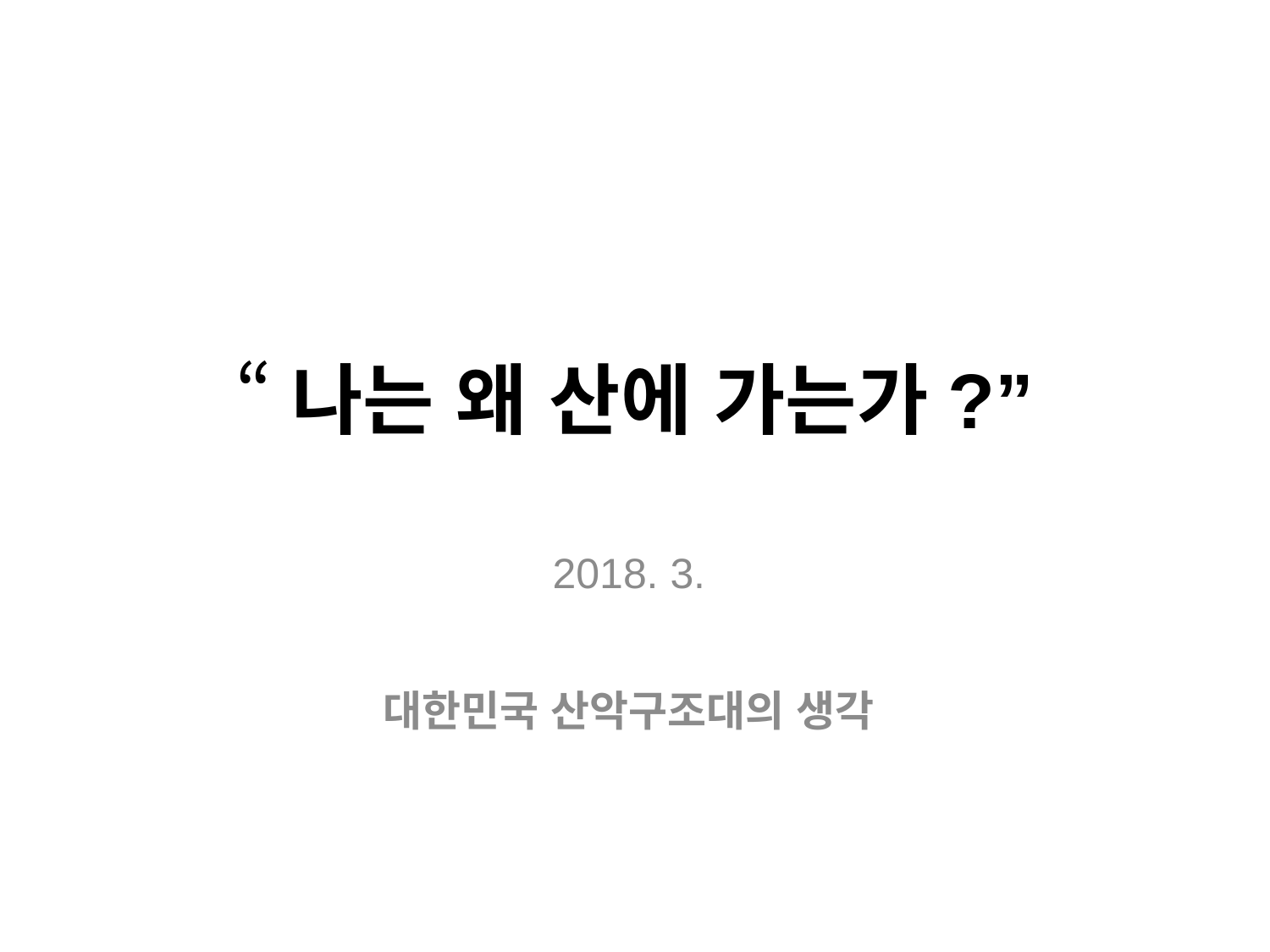

# “나는 왜 산에 가는가?”
2018. 3.

대한민국 산악구조대의 생각